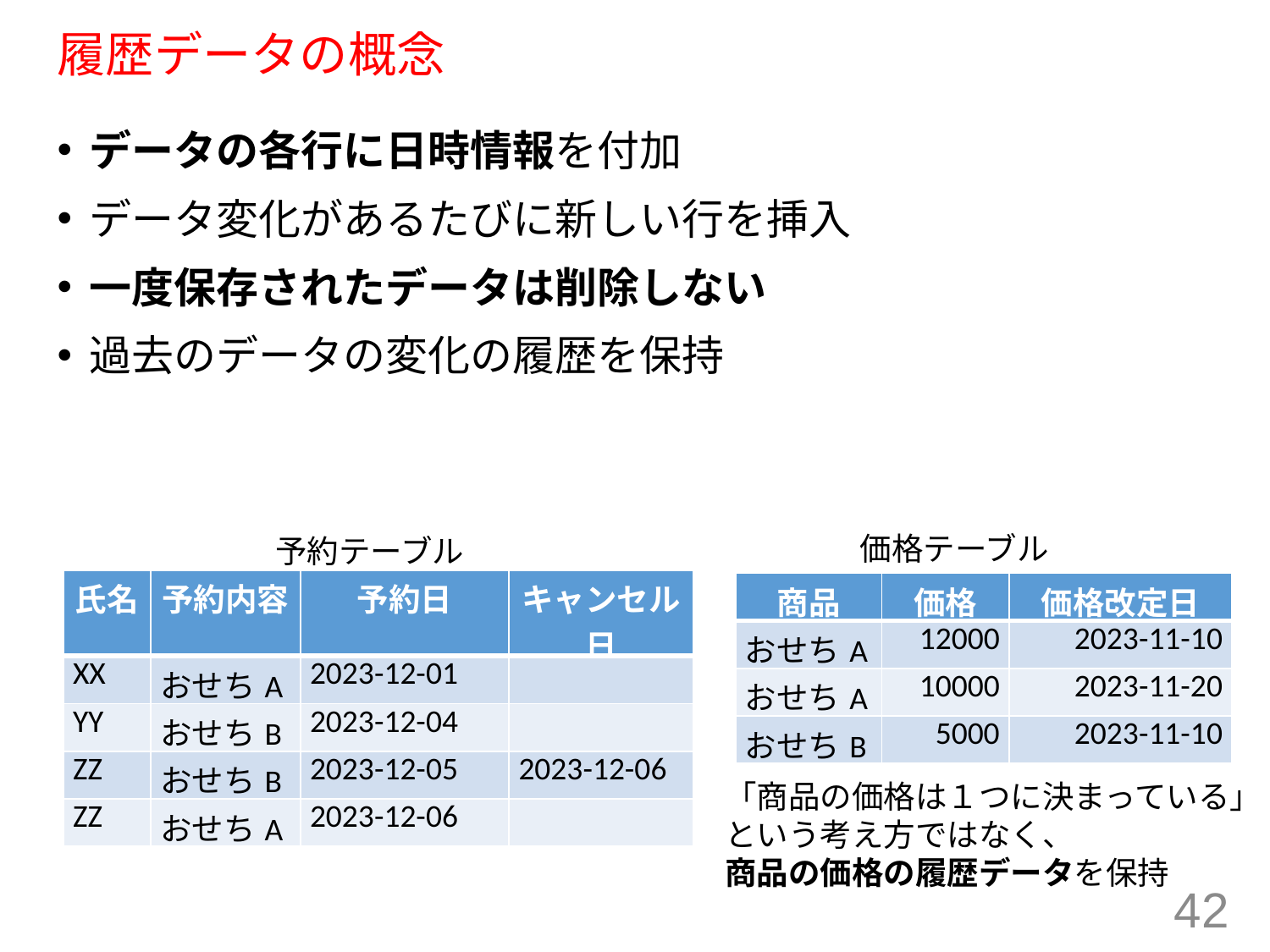

# 履歴データの概念
データの各行に日時情報を付加
データ変化があるたびに新しい行を挿入
一度保存されたデータは削除しない
過去のデータの変化の履歴を保持
価格テーブル
予約テーブル
| 氏名 | 予約内容 | 予約日 | キャンセル日 |
| --- | --- | --- | --- |
| XX | おせちA | 2023-12-01 |  |
| YY | おせちB | 2023-12-04 |  |
| ZZ | おせちB | 2023-12-05 | 2023-12-06 |
| ZZ | おせちA | 2023-12-06 |  |
| 商品 | 価格 | 価格改定日 |
| --- | --- | --- |
| おせちA | 12000 | 2023-11-10 |
| おせちA | 10000 | 2023-11-20 |
| おせちB | 5000 | 2023-11-10 |
「商品の価格は１つに決まっている」という考え方ではなく、
商品の価格の履歴データを保持
42